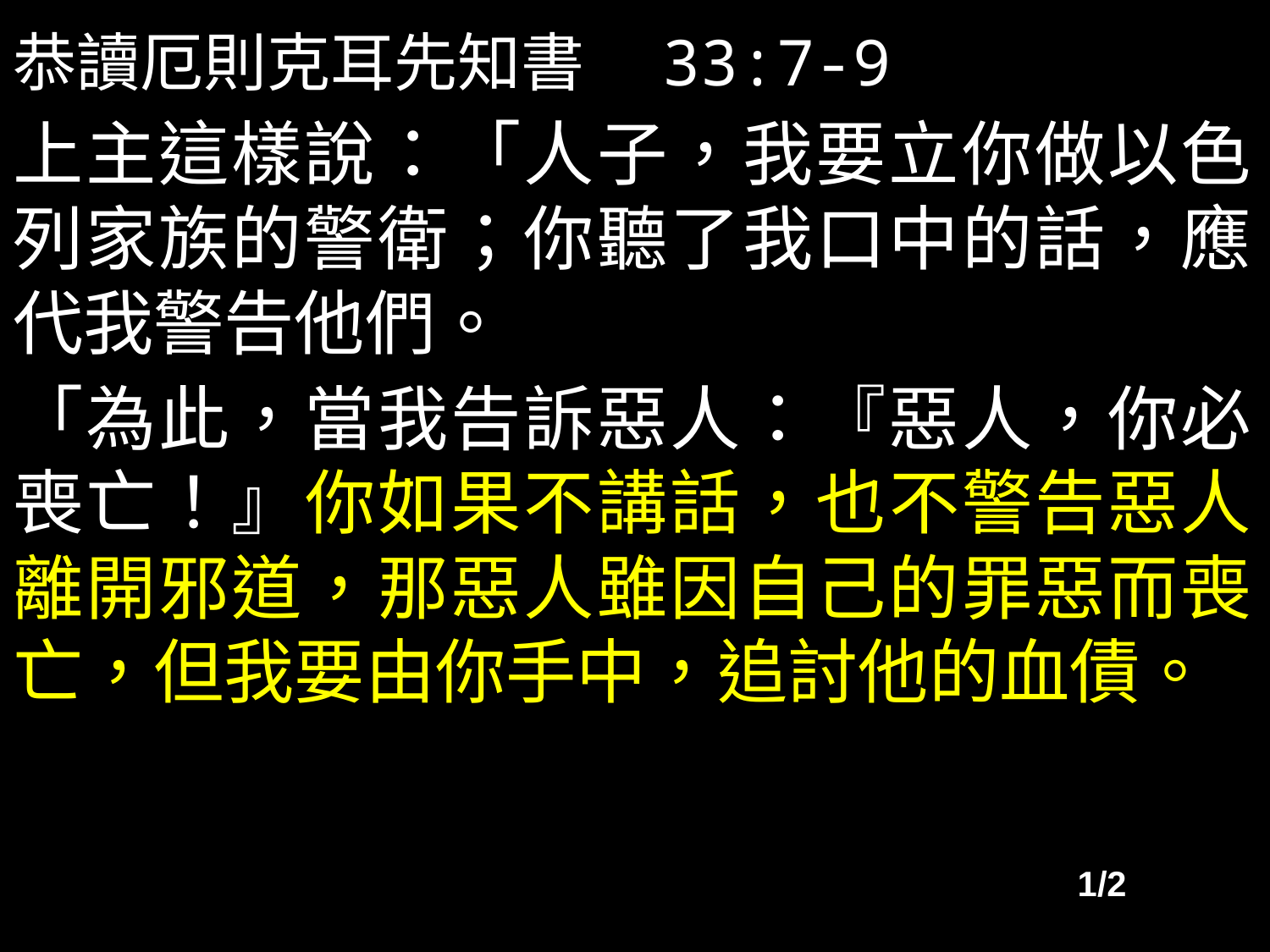

恭讀厄則克耳先知書　33:7-9
上主這樣說：「人子，我要立你做以色列家族的警衛；你聽了我口中的話，應代我警告他們。
「為此，當我告訴惡人：『惡人，你必喪亡！』你如果不講話，也不警告惡人離開邪道，那惡人雖因自己的罪惡而喪亡，但我要由你手中，追討他的血債。
1/2